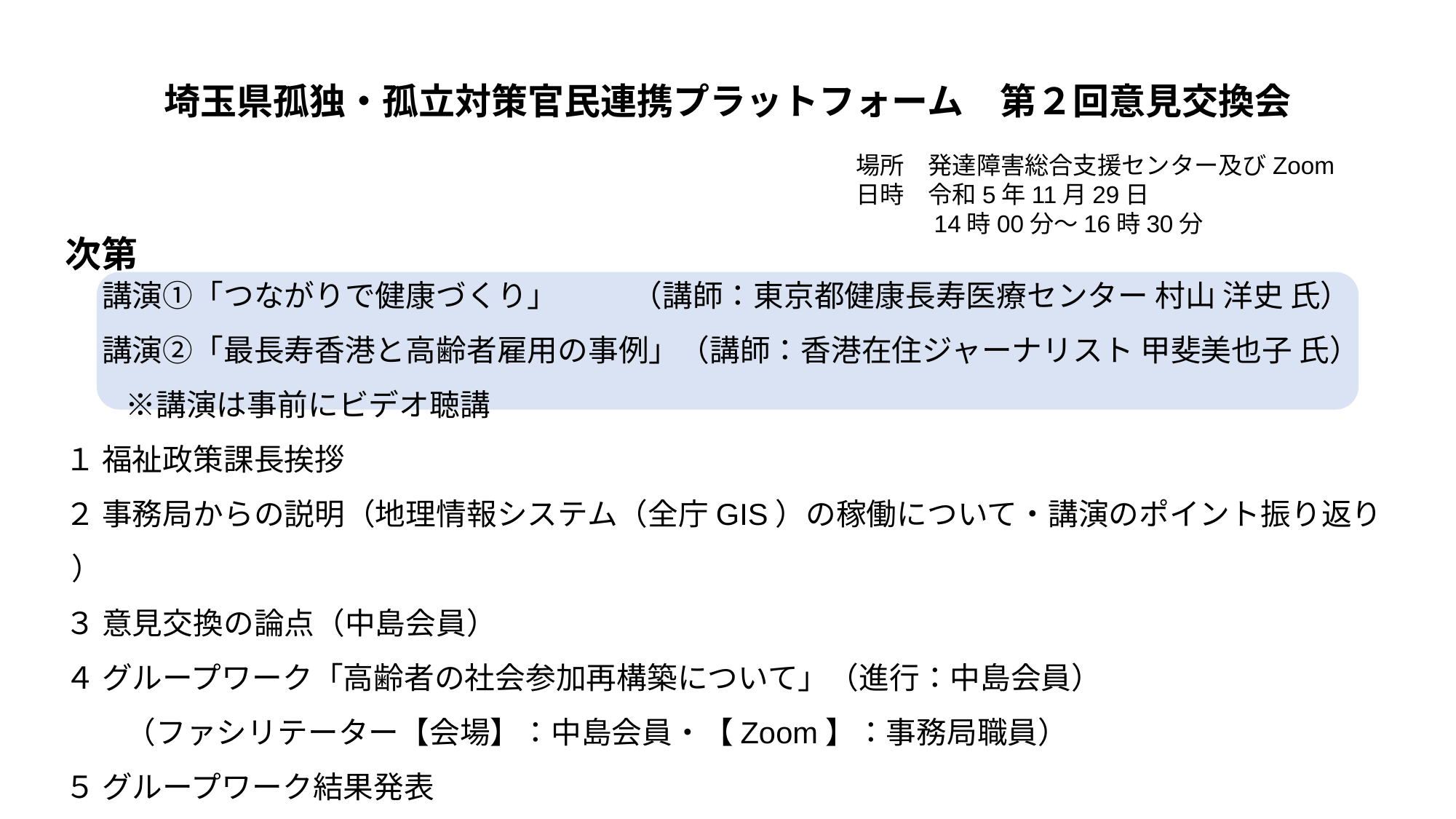

埼玉県孤独・孤立対策官民連携プラットフォーム　第２回意見交換会
場所　発達障害総合支援センター及びZoom
日時　令和5年11月29日
　　　14時00分～16時30分
次第
　 講演①「つながりで健康づくり」　　  （講師：東京都健康長寿医療センター 村山 洋史 氏）
　 講演②「最長寿香港と高齢者雇用の事例」（講師：香港在住ジャーナリスト 甲斐美也子 氏）
　　※講演は事前にビデオ聴講
１ 福祉政策課長挨拶
２ 事務局からの説明（地理情報システム（全庁GIS）の稼働について・講演のポイント振り返り ）
３ 意見交換の論点（中島会員）
４ グループワーク「高齢者の社会参加再構築について」（進行：中島会員）
　　（ファシリテーター【会場】：中島会員・【Zoom】：事務局職員）
５ グループワーク結果発表
６ 講評（中島会員）